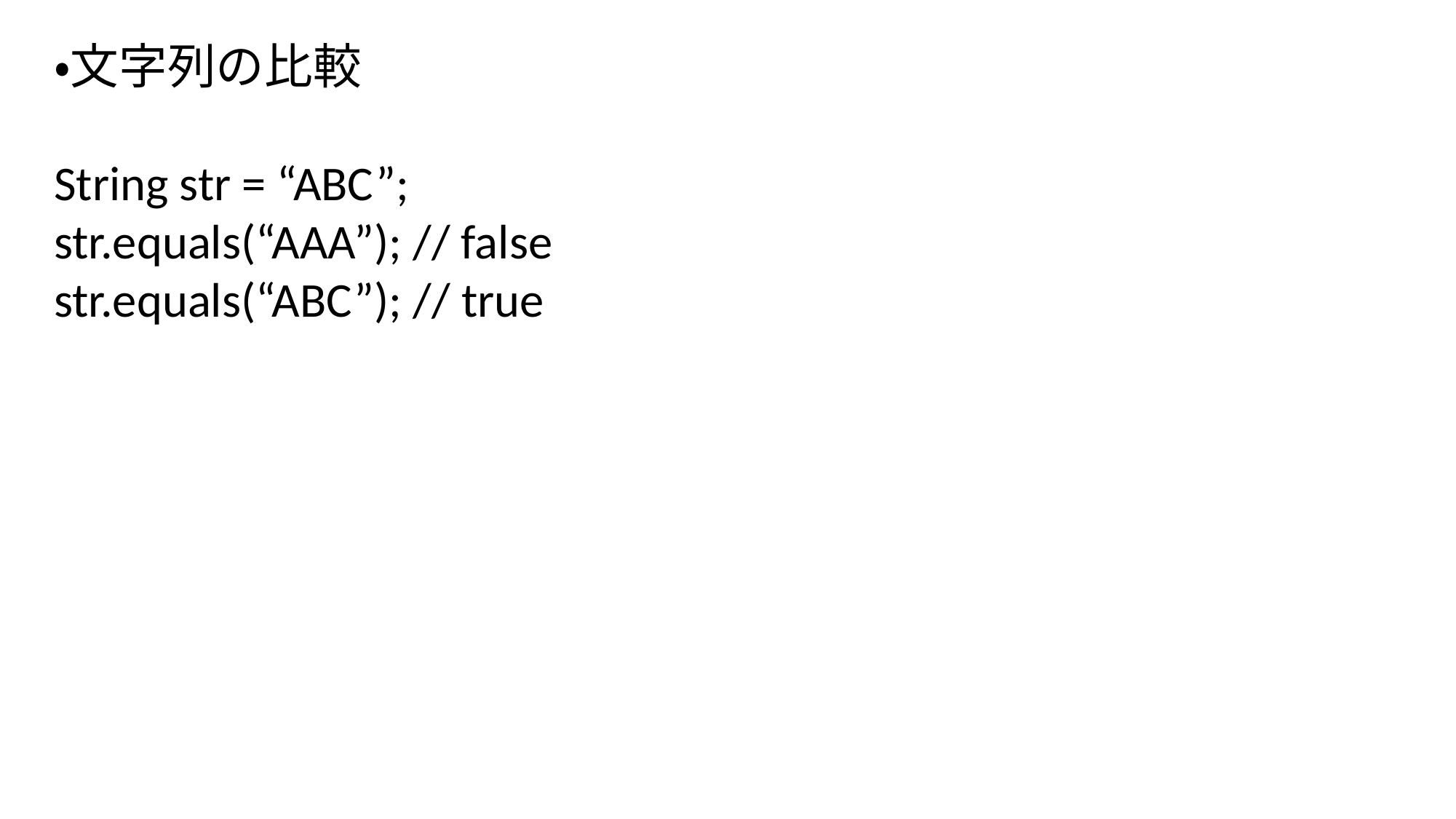

・文字列の比較

String str = “ABC”;
str.equals(“AAA”); // false
str.equals(“ABC”); // true